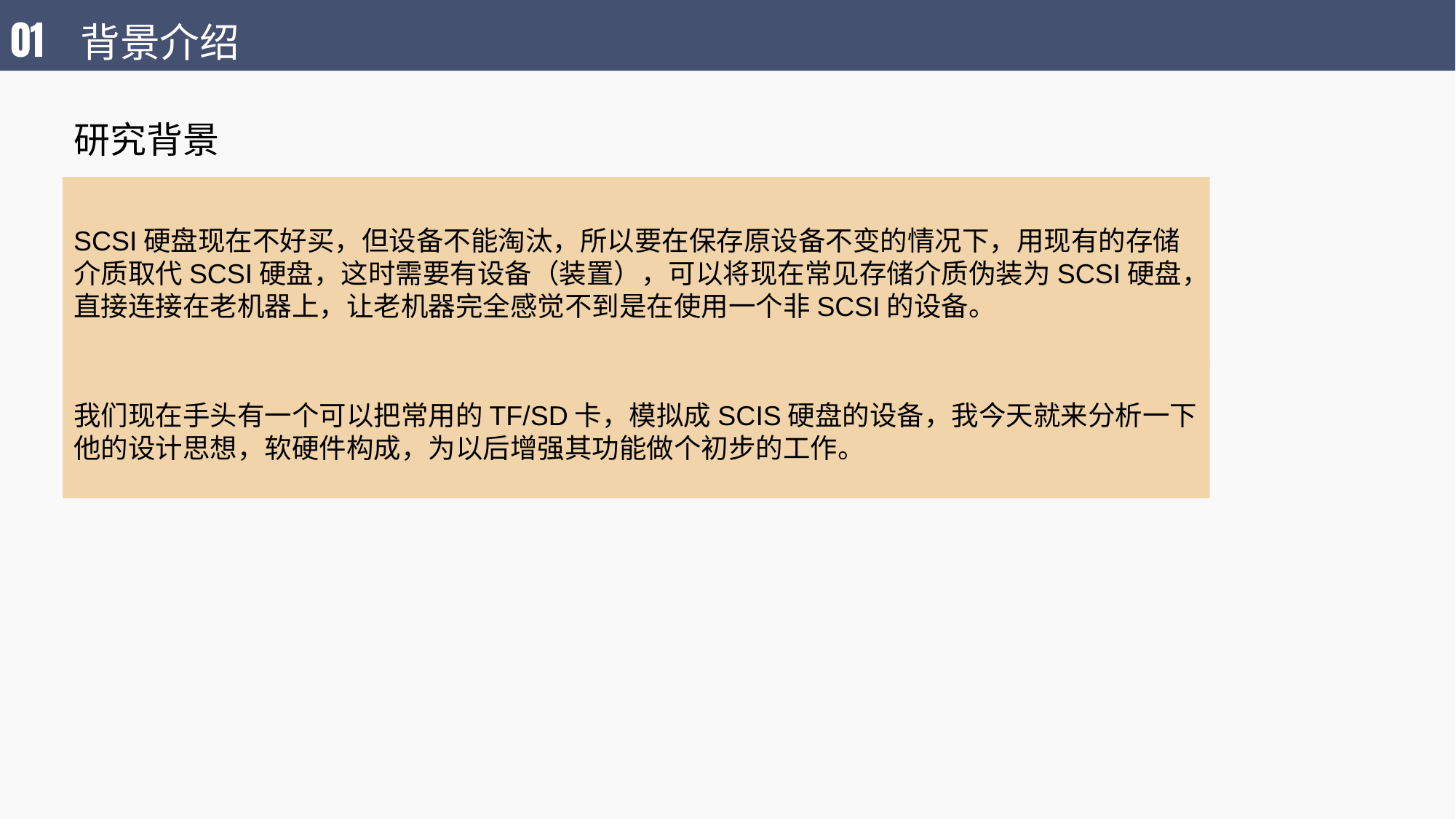

01   背景介绍
研究背景
SCSI硬盘现在不好买，但设备不能淘汰，所以要在保存原设备不变的情况下，用现有的存储介质取代SCSI硬盘，这时需要有设备（装置），可以将现在常见存储介质伪装为SCSI硬盘，直接连接在老机器上，让老机器完全感觉不到是在使用一个非SCSI的设备。
我们现在手头有一个可以把常用的TF/SD卡，模拟成SCIS硬盘的设备，我今天就来分析一下他的设计思想，软硬件构成，为以后增强其功能做个初步的工作。